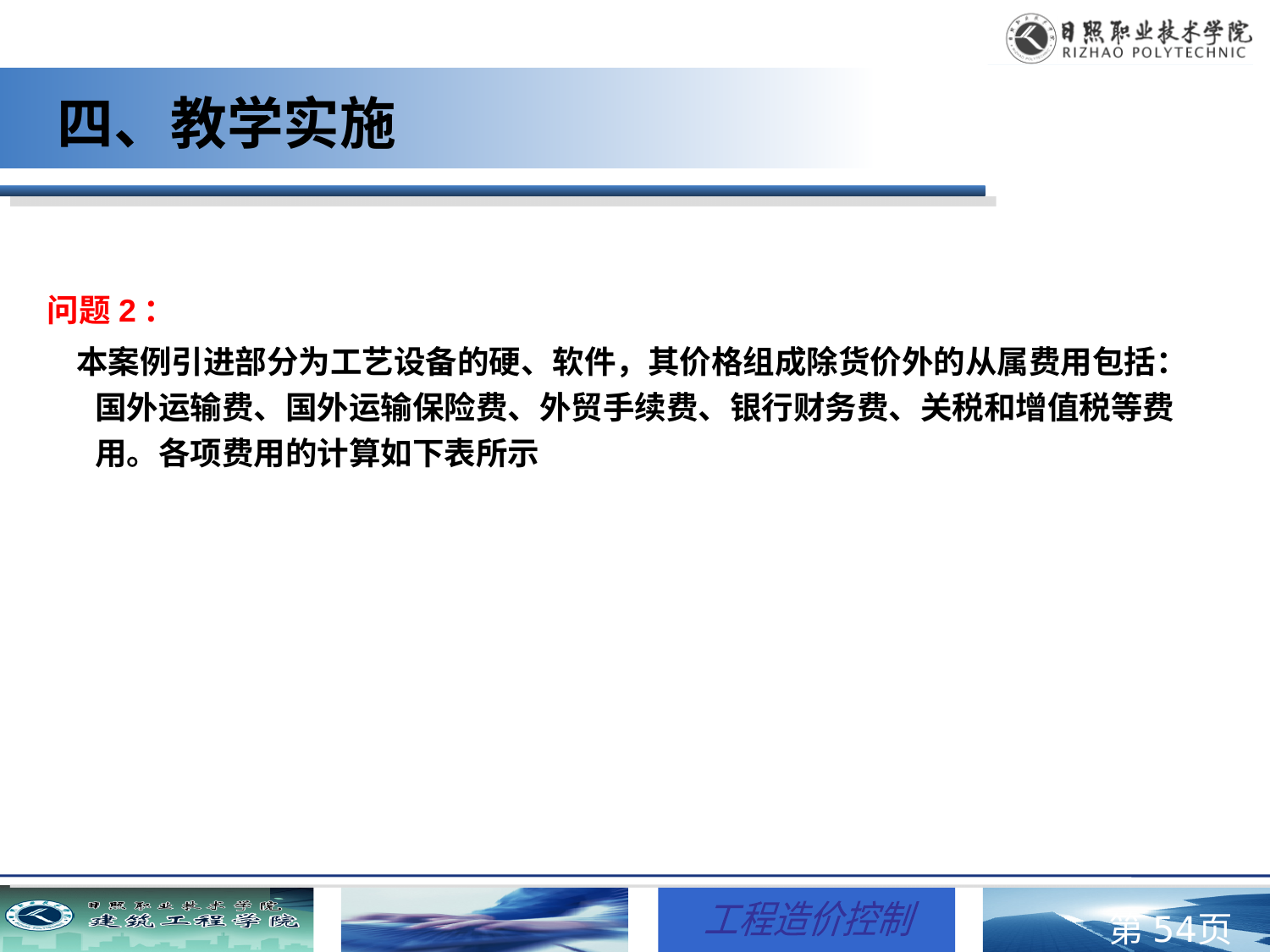

# 四、教学实施
问题2：
   本案例引进部分为工艺设备的硬、软件，其价格组成除货价外的从属费用包括：国外运输费、国外运输保险费、外贸手续费、银行财务费、关税和增值税等费用。各项费用的计算如下表所示
第54页